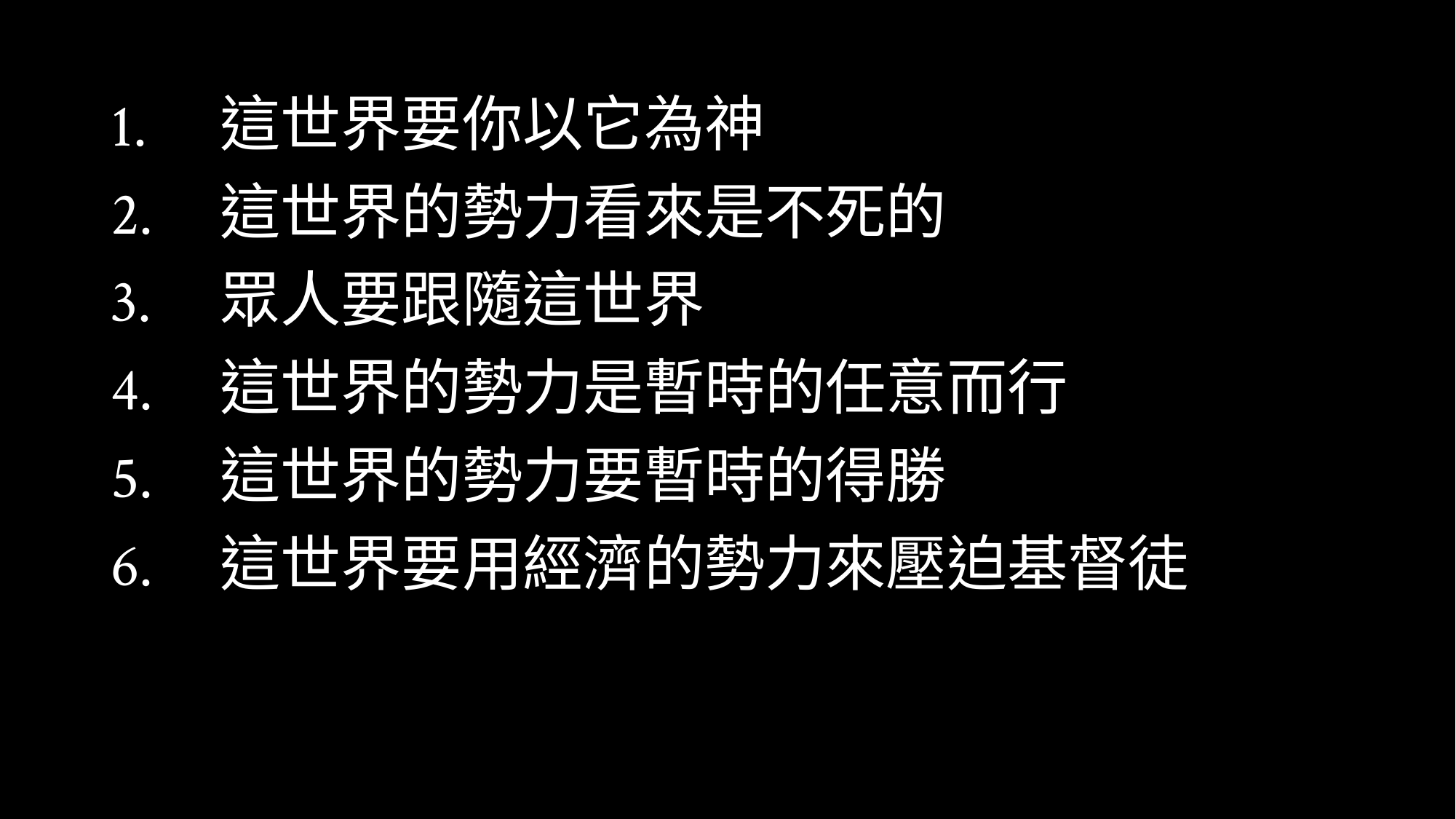

1.	這世界要你以它為神
2.	這世界的勢力看來是不死的
3.	眾人要跟隨這世界
4.	這世界的勢力是暫時的任意而行
5.	這世界的勢力要暫時的得勝
6.	這世界要用經濟的勢力來壓迫基督徒